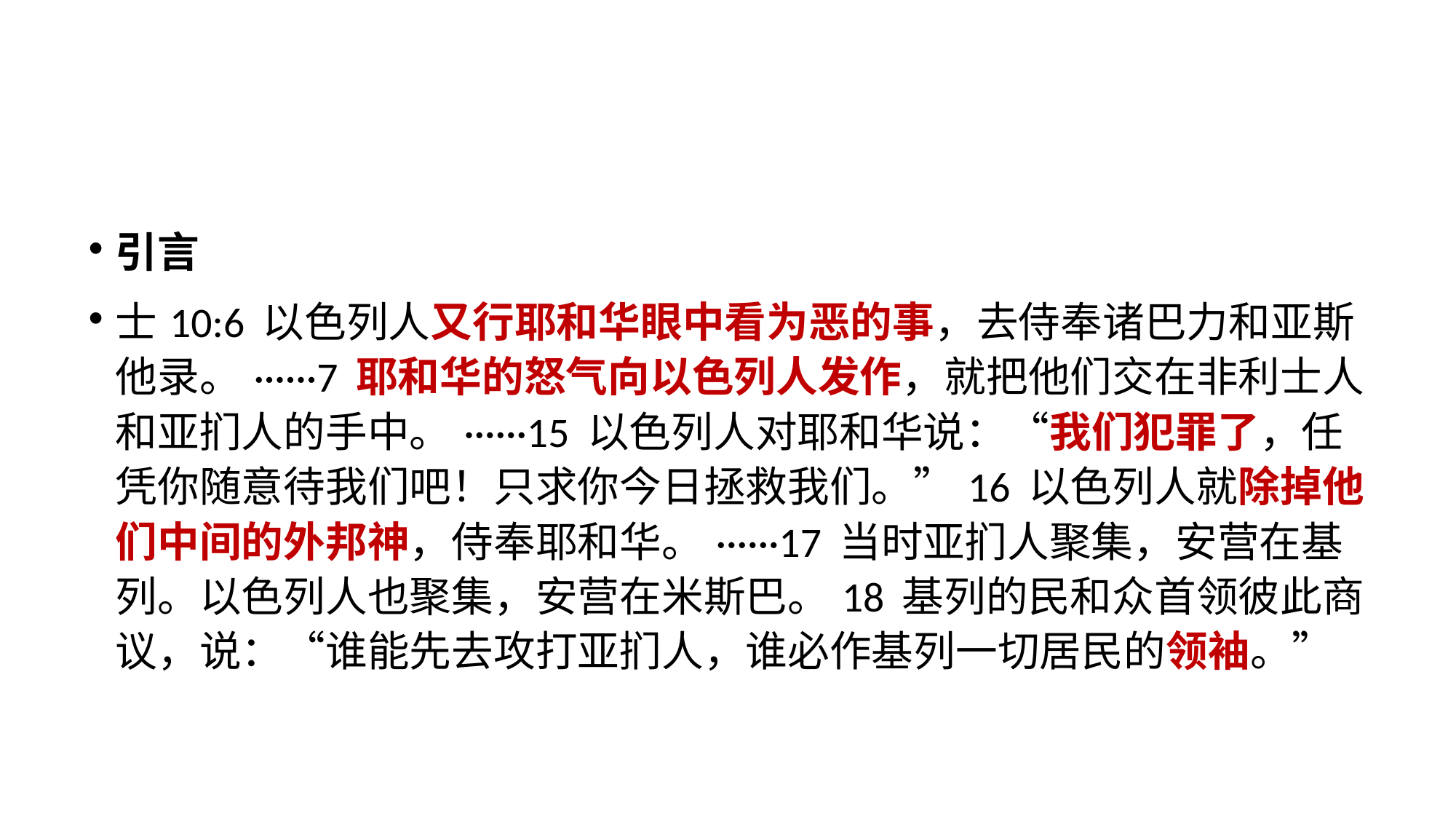

引言
士10:6 以色列人又行耶和华眼中看为恶的事，去侍奉诸巴力和亚斯他录。······7 耶和华的怒气向以色列人发作，就把他们交在非利士人和亚扪人的手中。······15 以色列人对耶和华说：“我们犯罪了，任凭你随意待我们吧！只求你今日拯救我们。”16 以色列人就除掉他们中间的外邦神，侍奉耶和华。······17 当时亚扪人聚集，安营在基列。以色列人也聚集，安营在米斯巴。18 基列的民和众首领彼此商议，说：“谁能先去攻打亚扪人，谁必作基列一切居民的领袖。”